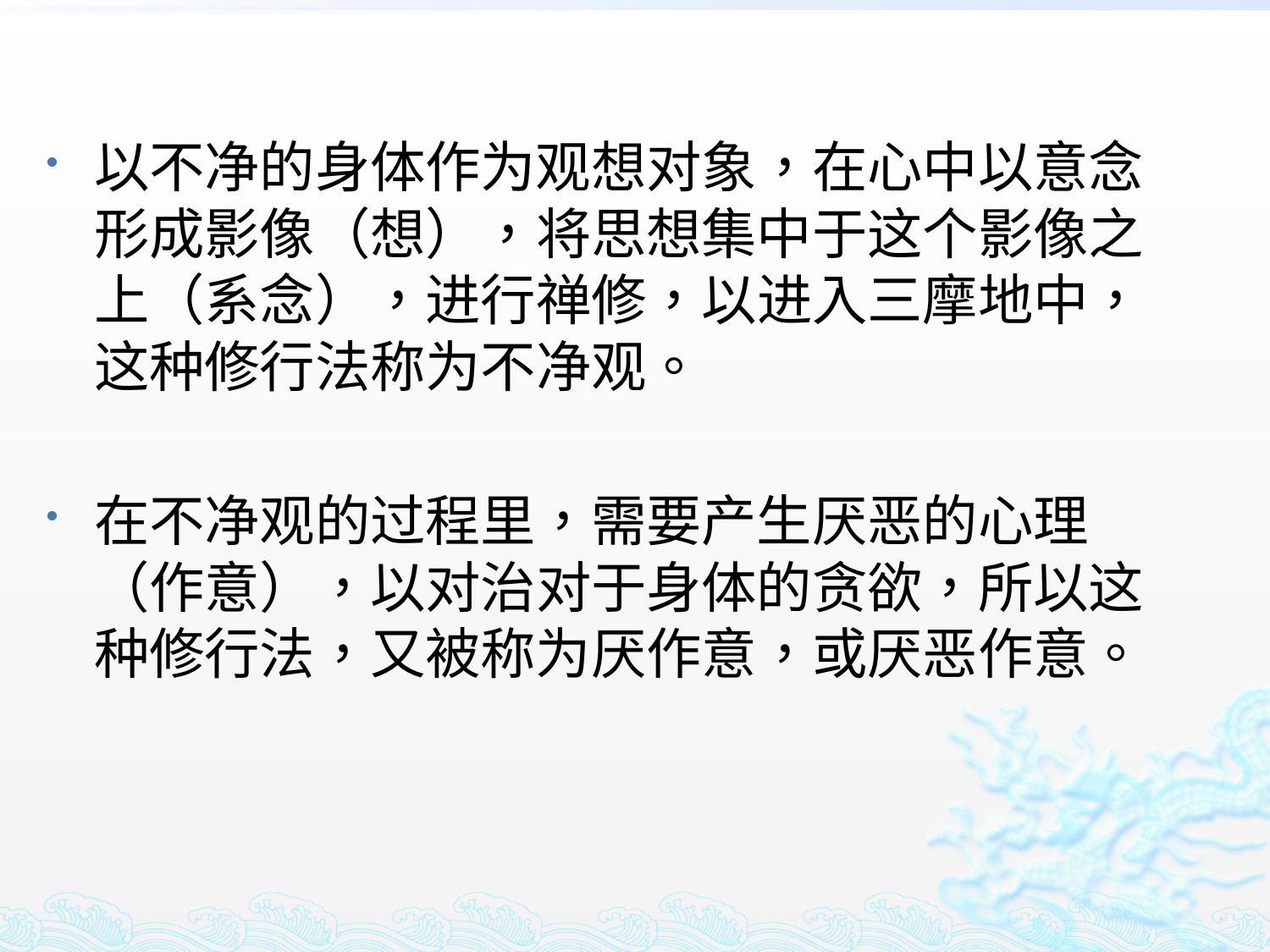

以不净的身体作为观想对象，在心中以意念形成影像（想），将思想集中于这个影像之上（系念），进行禅修，以进入三摩地中，这种修行法称为不净观。

在不净观的过程里，需要产生厌恶的心理（作意），以对治对于身体的贪欲，所以这种修行法，又被称为厌作意，或厌恶作意。